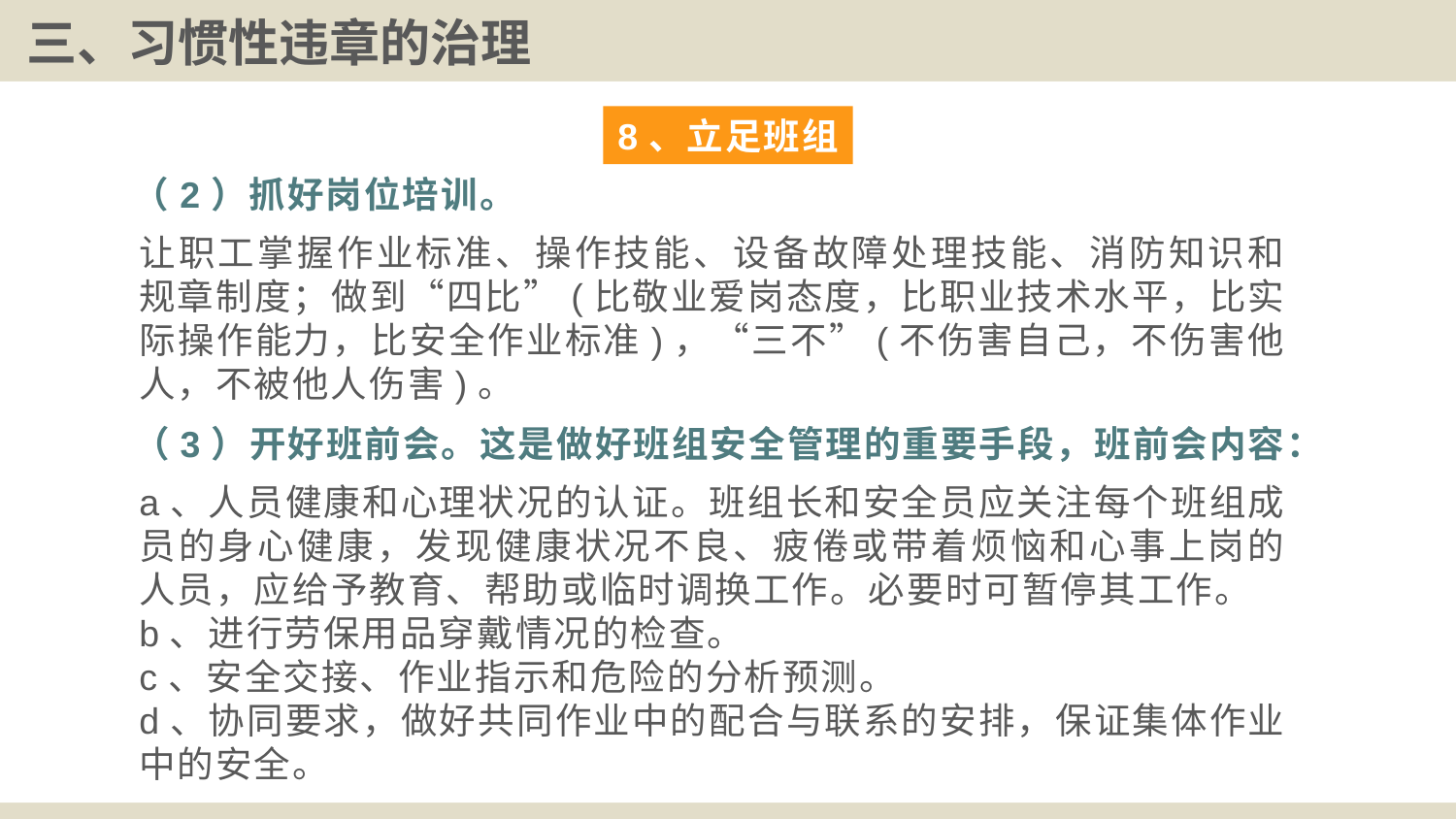

三、习惯性违章的治理
8、立足班组
（2）抓好岗位培训。
让职工掌握作业标准、操作技能、设备故障处理技能、消防知识和规章制度；做到“四比”(比敬业爱岗态度，比职业技术水平，比实际操作能力，比安全作业标准)，“三不”(不伤害自己，不伤害他人，不被他人伤害)。
（3）开好班前会。这是做好班组安全管理的重要手段，班前会内容：
a、人员健康和心理状况的认证。班组长和安全员应关注每个班组成员的身心健康，发现健康状况不良、疲倦或带着烦恼和心事上岗的人员，应给予教育、帮助或临时调换工作。必要时可暂停其工作。
b、进行劳保用品穿戴情况的检查。
c、安全交接、作业指示和危险的分析预测。
d、协同要求，做好共同作业中的配合与联系的安排，保证集体作业中的安全。